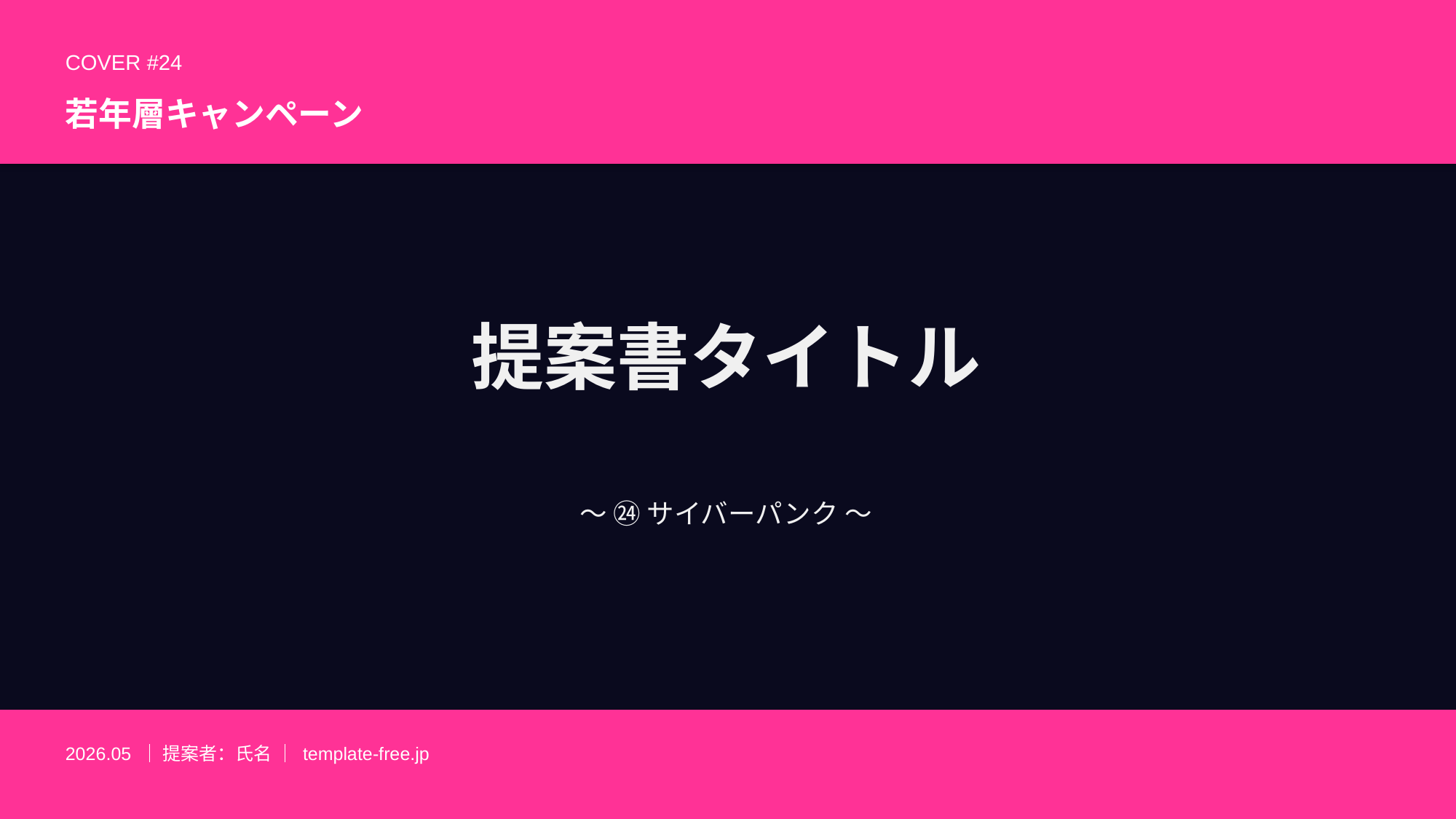

COVER #24
若年層キャンペーン
提案書タイトル
〜 ㉔ サイバーパンク 〜

2026.05 ｜ 提案者：氏名 ｜ template-free.jp